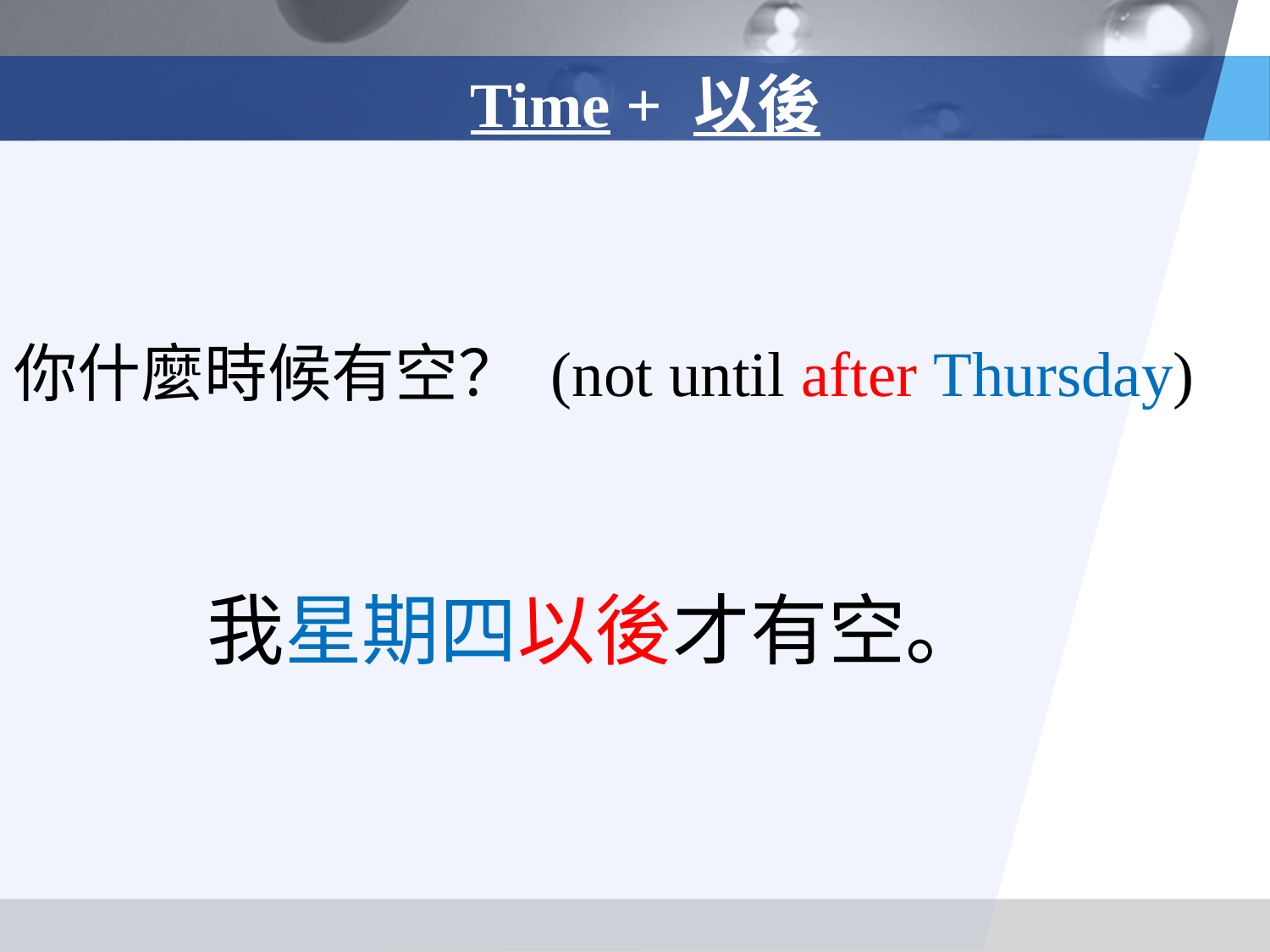

Time + 以後
你什麼時候有空？ (not until after Thursday)
我星期四以後才有空。